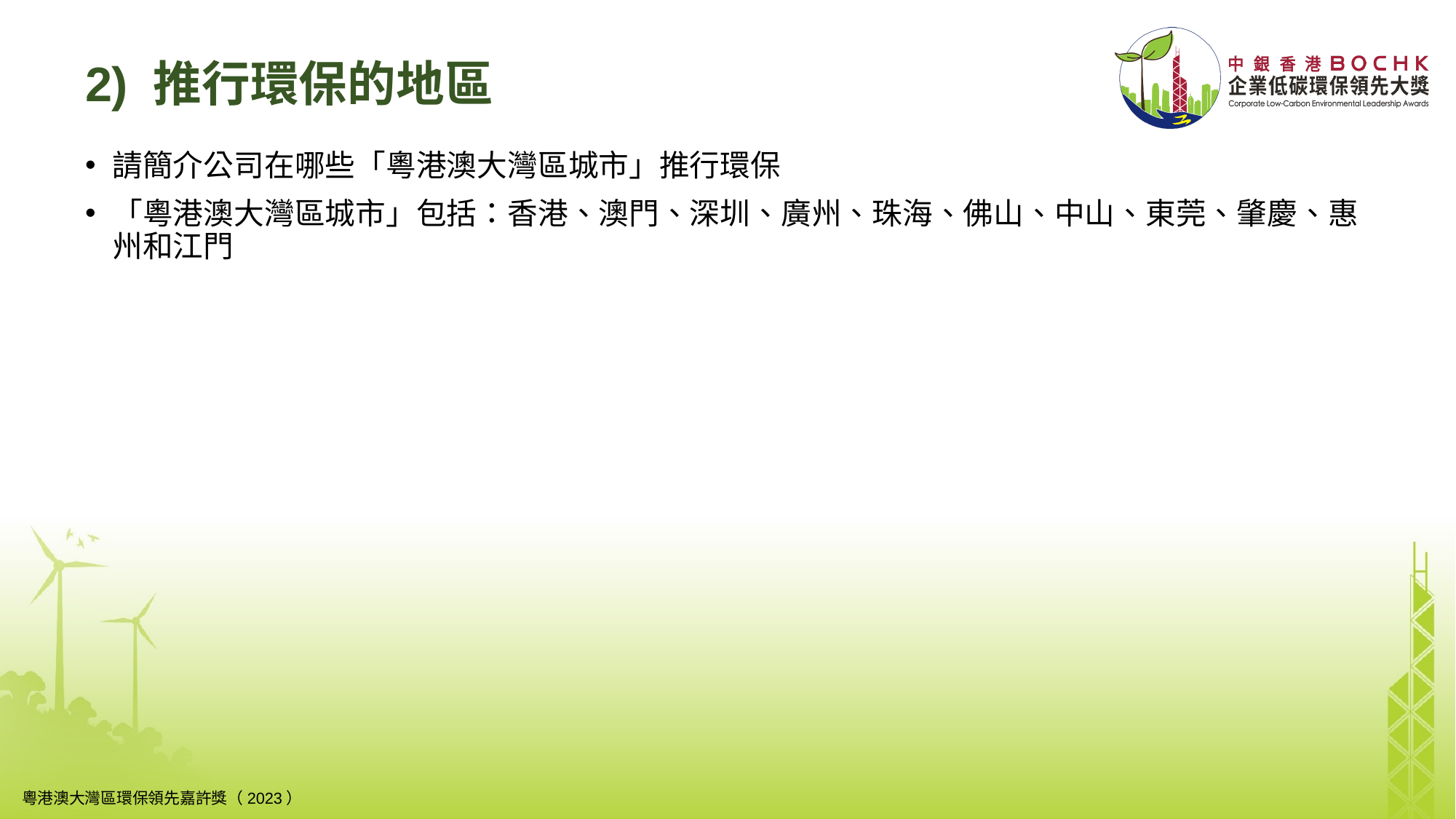

# 2) 推行環保的地區
請簡介公司在哪些「粵港澳大灣區城市」推行環保
「粵港澳大灣區城市」包括：香港、澳門、深圳、廣州、珠海、佛山、中山、東莞、肇慶、惠州和江門